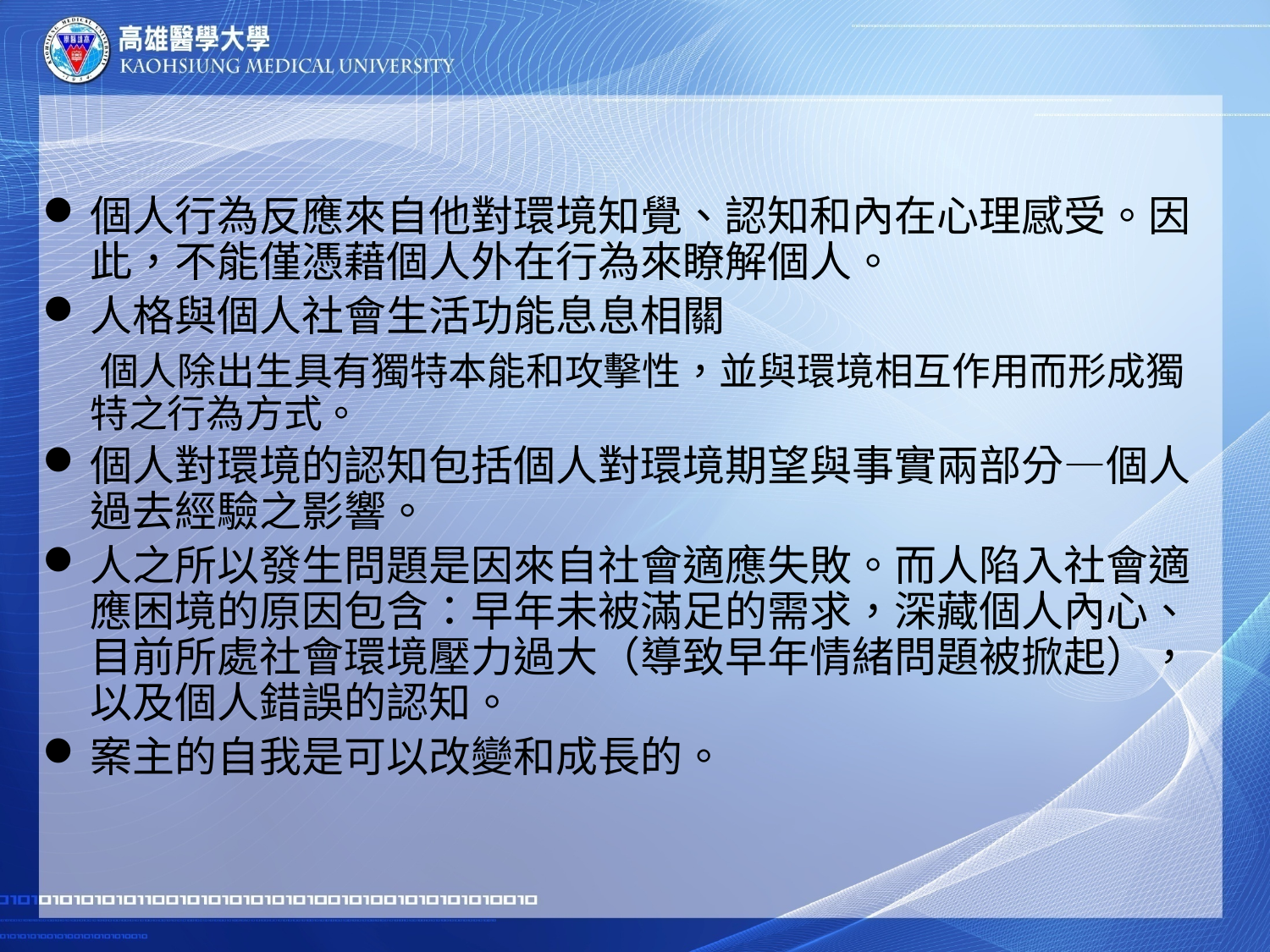

#
個人行為反應來自他對環境知覺、認知和內在心理感受。因此，不能僅憑藉個人外在行為來瞭解個人。
人格與個人社會生活功能息息相關
     個人除出生具有獨特本能和攻擊性，並與環境相互作用而形成獨特之行為方式。
個人對環境的認知包括個人對環境期望與事實兩部分—個人過去經驗之影響。
人之所以發生問題是因來自社會適應失敗。而人陷入社會適應困境的原因包含：早年未被滿足的需求，深藏個人內心、目前所處社會環境壓力過大（導致早年情緒問題被掀起），以及個人錯誤的認知。
案主的自我是可以改變和成長的。